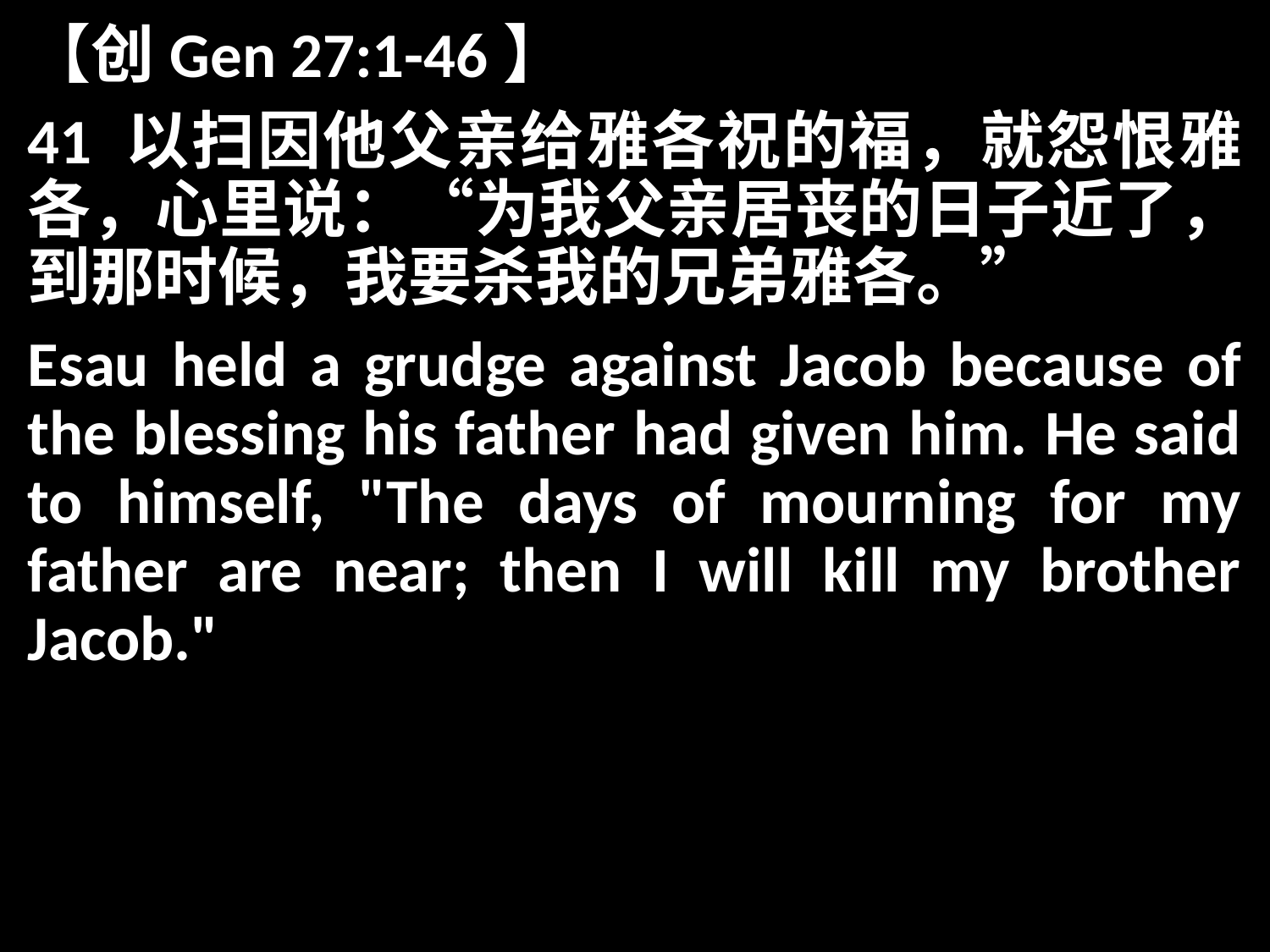

【创Gen 27:1-46】
41 以扫因他父亲给雅各祝的福，就怨恨雅各，心里说：“为我父亲居丧的日子近了，到那时候，我要杀我的兄弟雅各。”
Esau held a grudge against Jacob because of the blessing his father had given him. He said to himself, "The days of mourning for my father are near; then I will kill my brother Jacob."